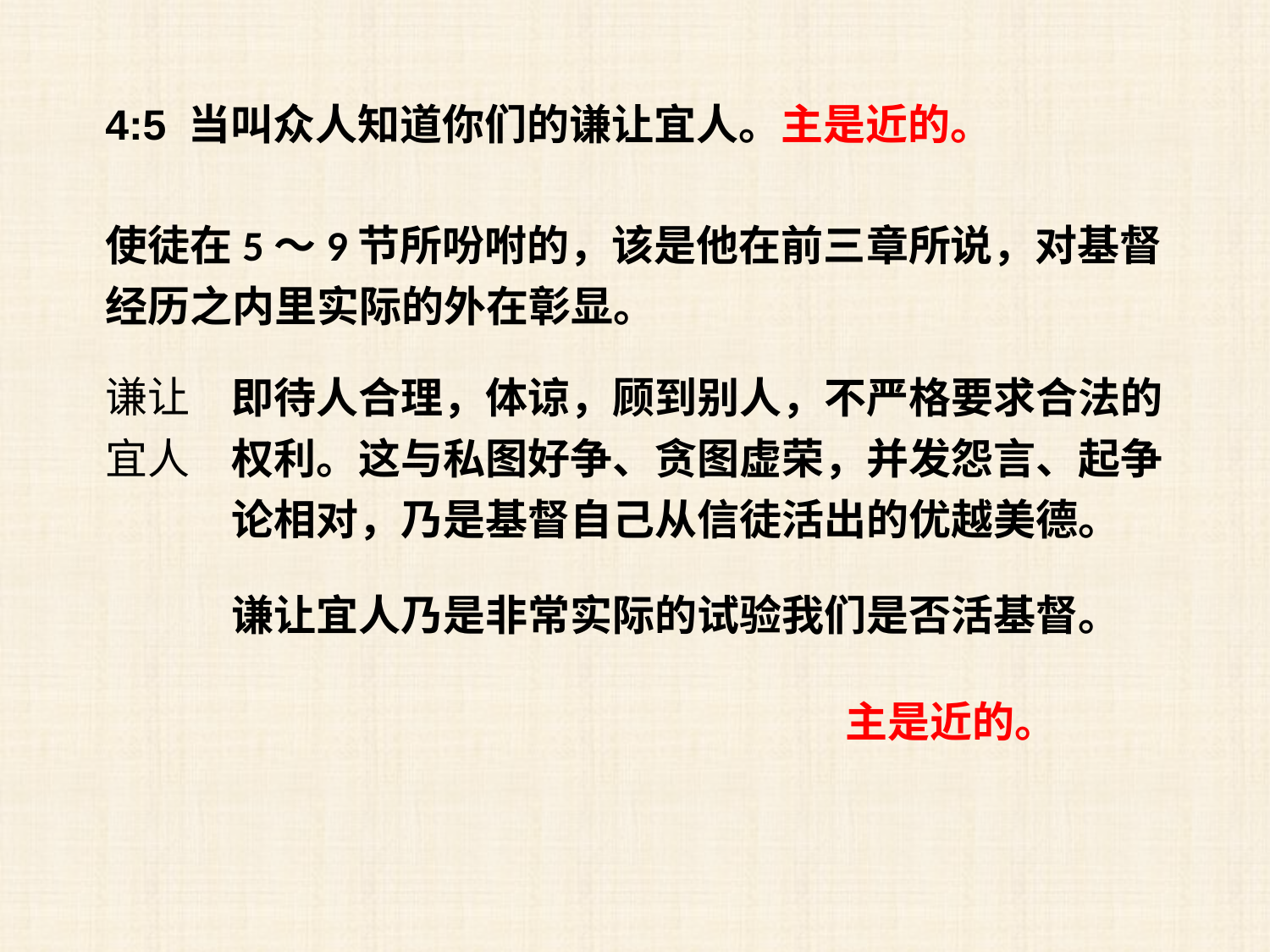

4:5 当叫众人知道你们的谦让宜人。主是近的。
使徒在5～9节所吩咐的，该是他在前三章所说，对基督经历之内里实际的外在彰显。
谦让宜人
即待人合理，体谅，顾到别人，不严格要求合法的权利。这与私图好争、贪图虚荣，并发怨言、起争论相对，乃是基督自己从信徒活出的优越美德。
谦让宜人乃是非常实际的试验我们是否活基督。
主是近的。